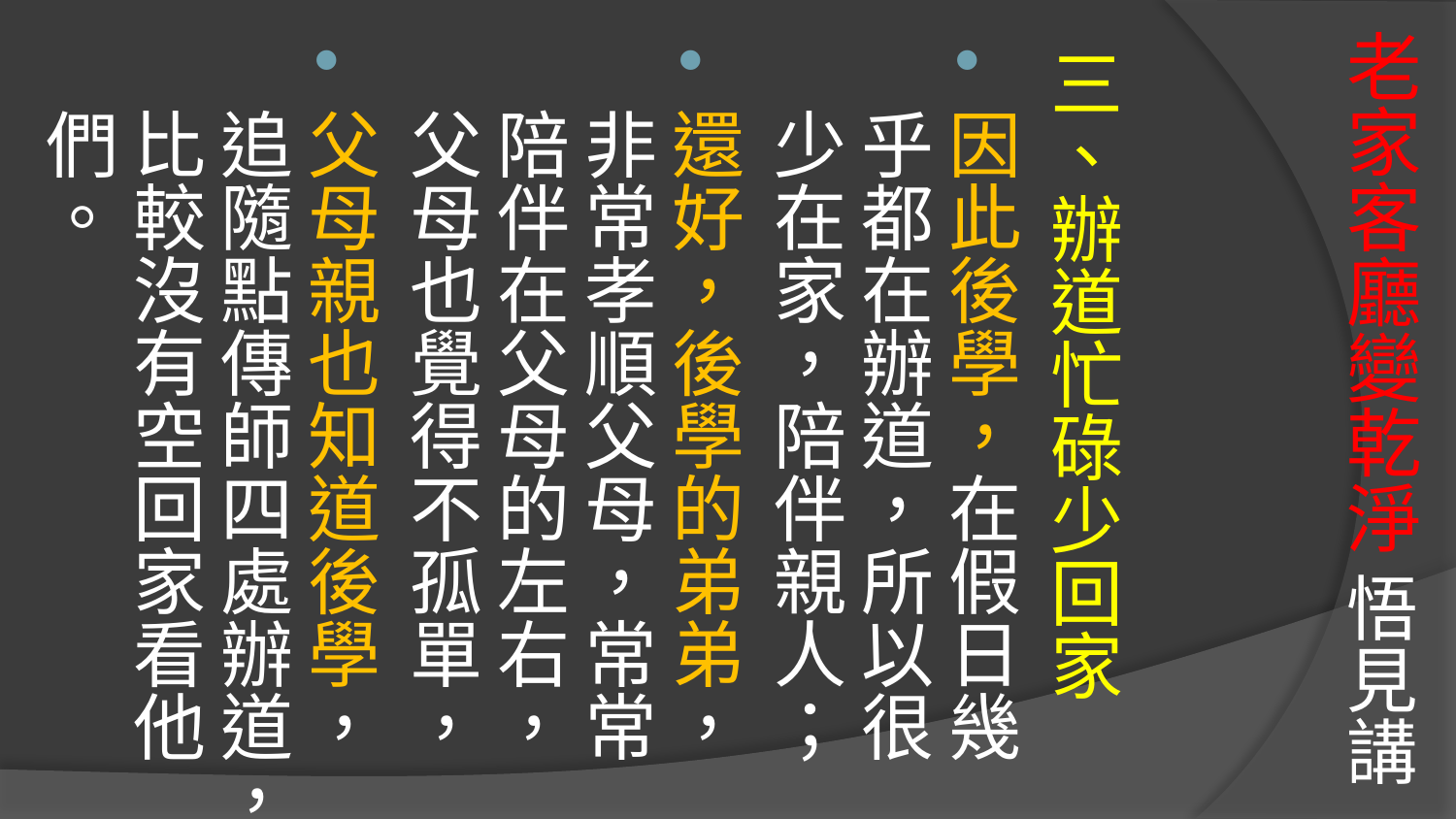

# 老家客廳變乾淨 悟見講
三、辦道忙碌少回家
因此後學，在假日幾乎都在辦道，所以很少在家，陪伴親人；
還好，後學的弟弟，非常孝順父母，常常陪伴在父母的左右，父母也覺得不孤單，
父母親也知道後學，追隨點傳師四處辦道，比較沒有空回家看他們。